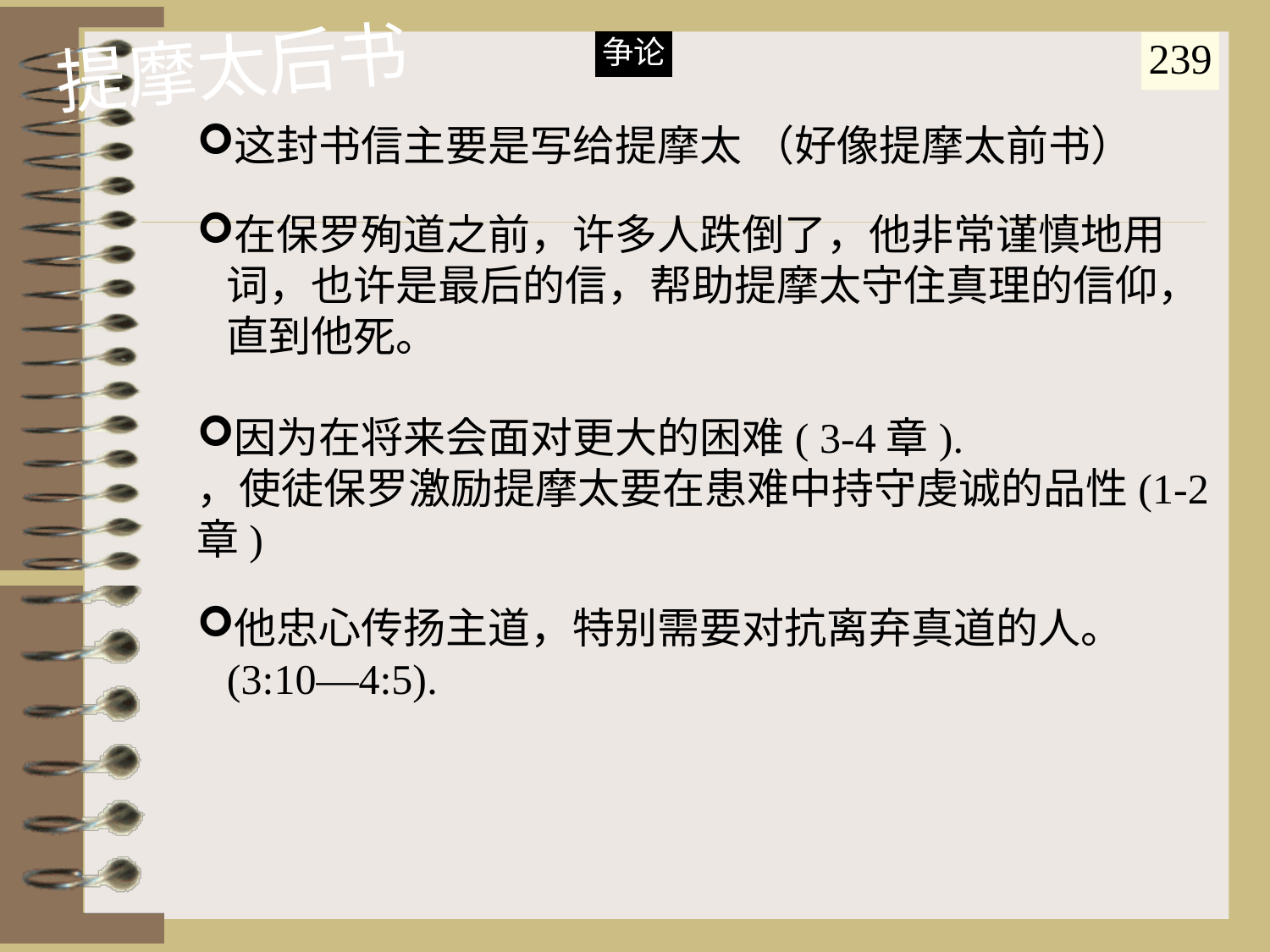

提摩太后书
争论
239
这封书信主要是写给提摩太 （好像提摩太前书）

在保罗殉道之前，许多人跌倒了，他非常谨慎地用词，也许是最后的信，帮助提摩太守住真理的信仰，直到他死。

因为在将来会面对更大的困难( 3-4章).
，使徒保罗激励提摩太要在患难中持守虔诚的品性(1-2章)

他忠心传扬主道，特别需要对抗离弃真道的人。  (3:10—4:5).